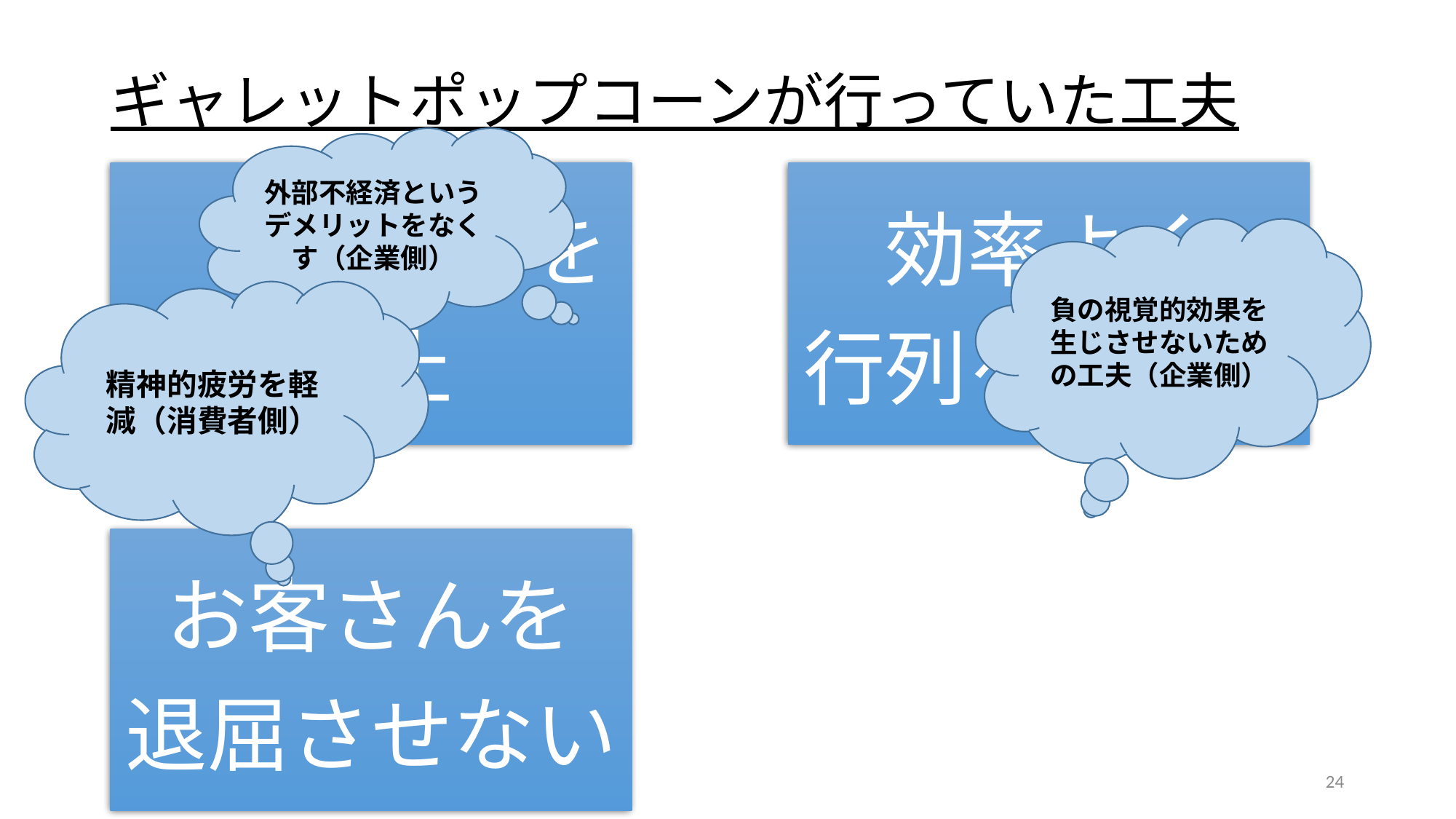

# ギャレットポップコーンが行っていた工夫
外部不経済というデメリットをなくす（企業側）
　トラブルを
防止
効率よく
行列をさばく
お客さんを
退屈させない
負の視覚的効果を生じさせないための工夫（企業側）

精神的疲労を軽減（消費者側）
24